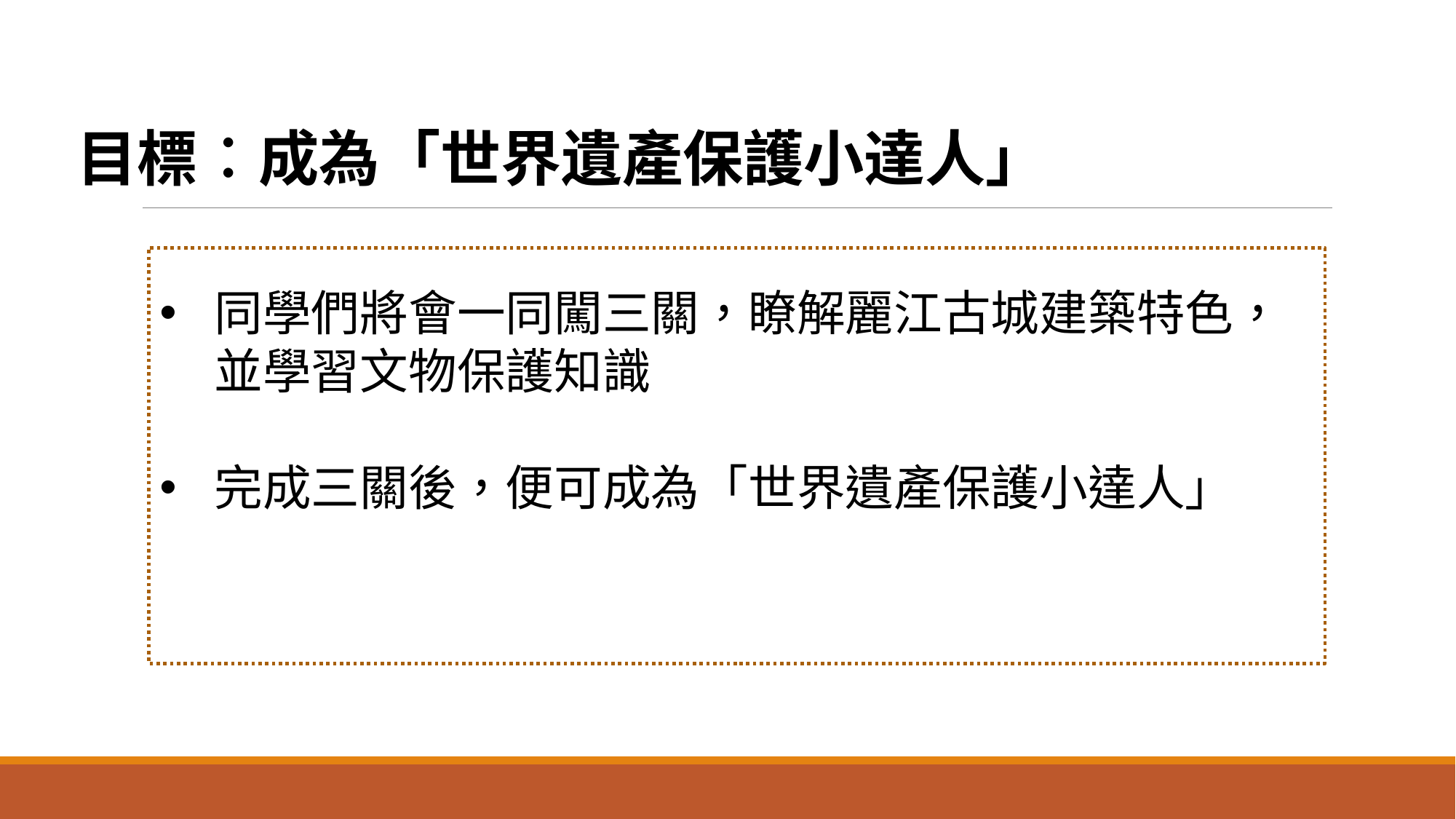

目標︰成為「世界遺產保護小達人」

同學們將會一同闖三關，瞭解麗江古城建築特色，並學習文物保護知識

完成三關後，便可成為「世界遺產保護小達人」